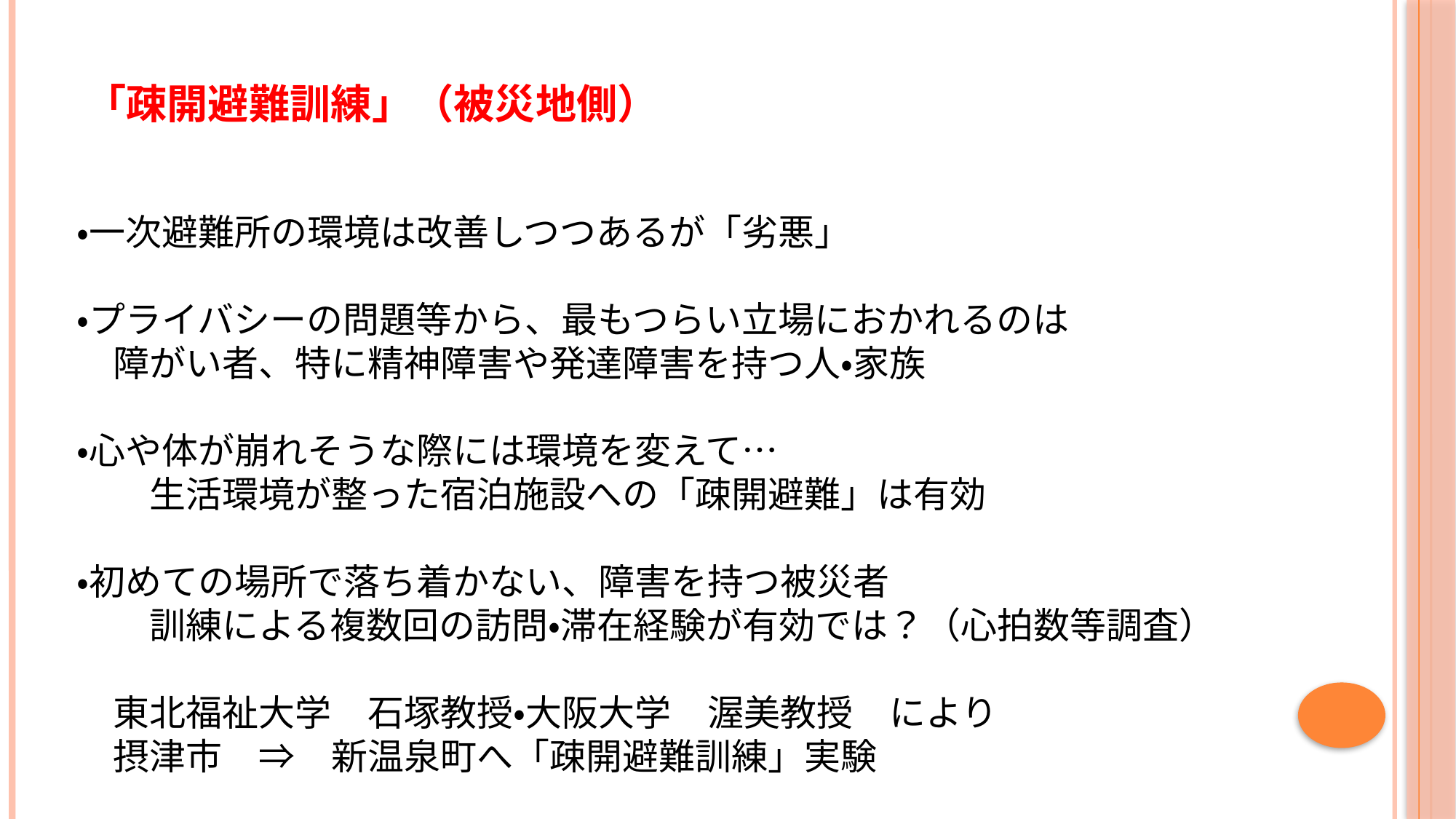

# 「疎開避難訓練」（被災地側）

・一次避難所の環境は改善しつつあるが「劣悪」

・プライバシーの問題等から、最もつらい立場におかれるのは
　障がい者、特に精神障害や発達障害を持つ人・家族

・心や体が崩れそうな際には環境を変えて…
　　生活環境が整った宿泊施設への「疎開避難」は有効

・初めての場所で落ち着かない、障害を持つ被災者
　　訓練による複数回の訪問・滞在経験が有効では？（心拍数等調査）

　東北福祉大学　石塚教授・大阪大学　渥美教授　により
　摂津市　⇒　新温泉町へ「疎開避難訓練」実験